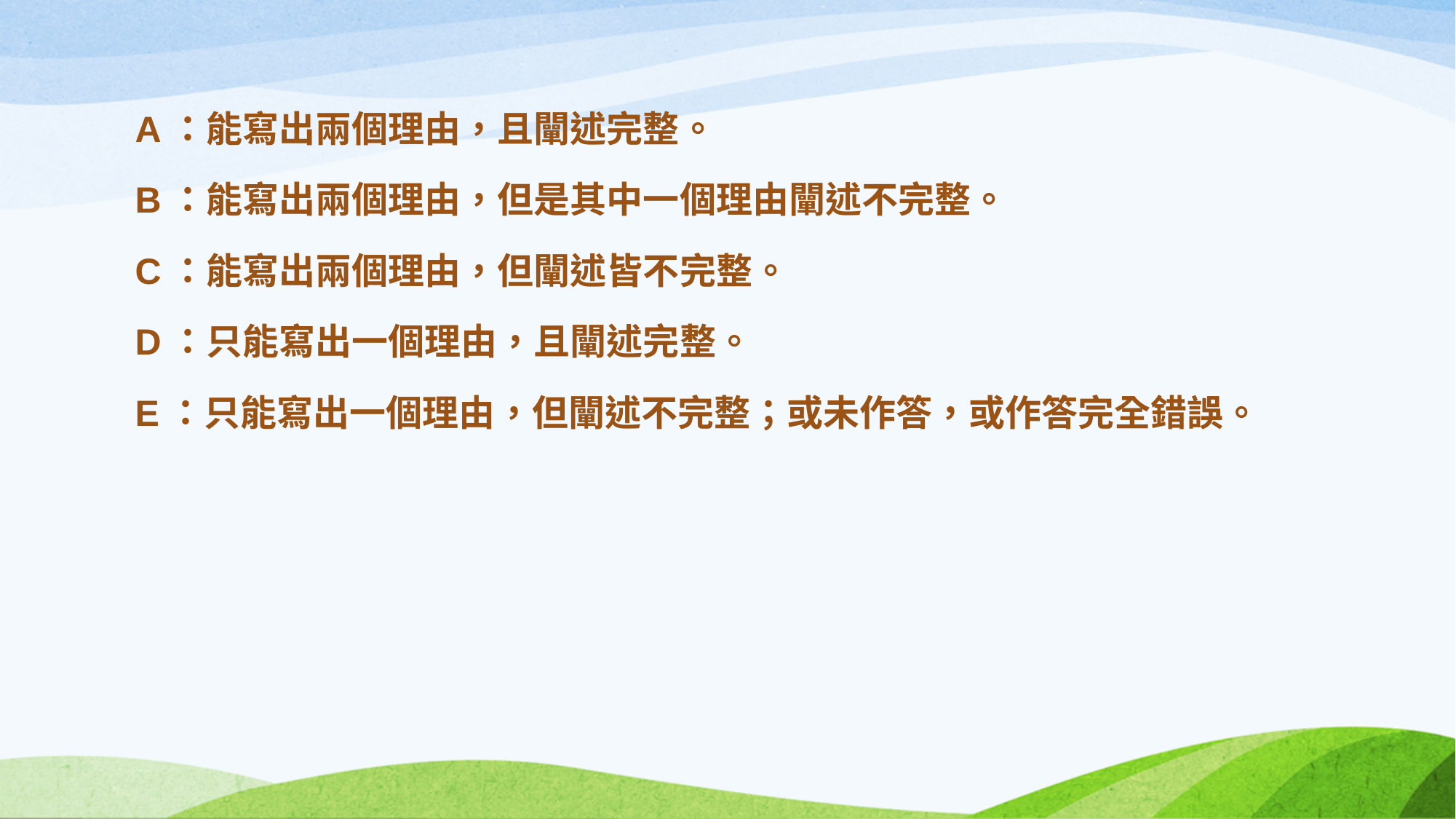

A：能寫出兩個理由，且闡述完整。
B：能寫出兩個理由，但是其中一個理由闡述不完整。
C：能寫出兩個理由，但闡述皆不完整。
D：只能寫出一個理由，且闡述完整。
E：只能寫出一個理由，但闡述不完整；或未作答，或作答完全錯誤。